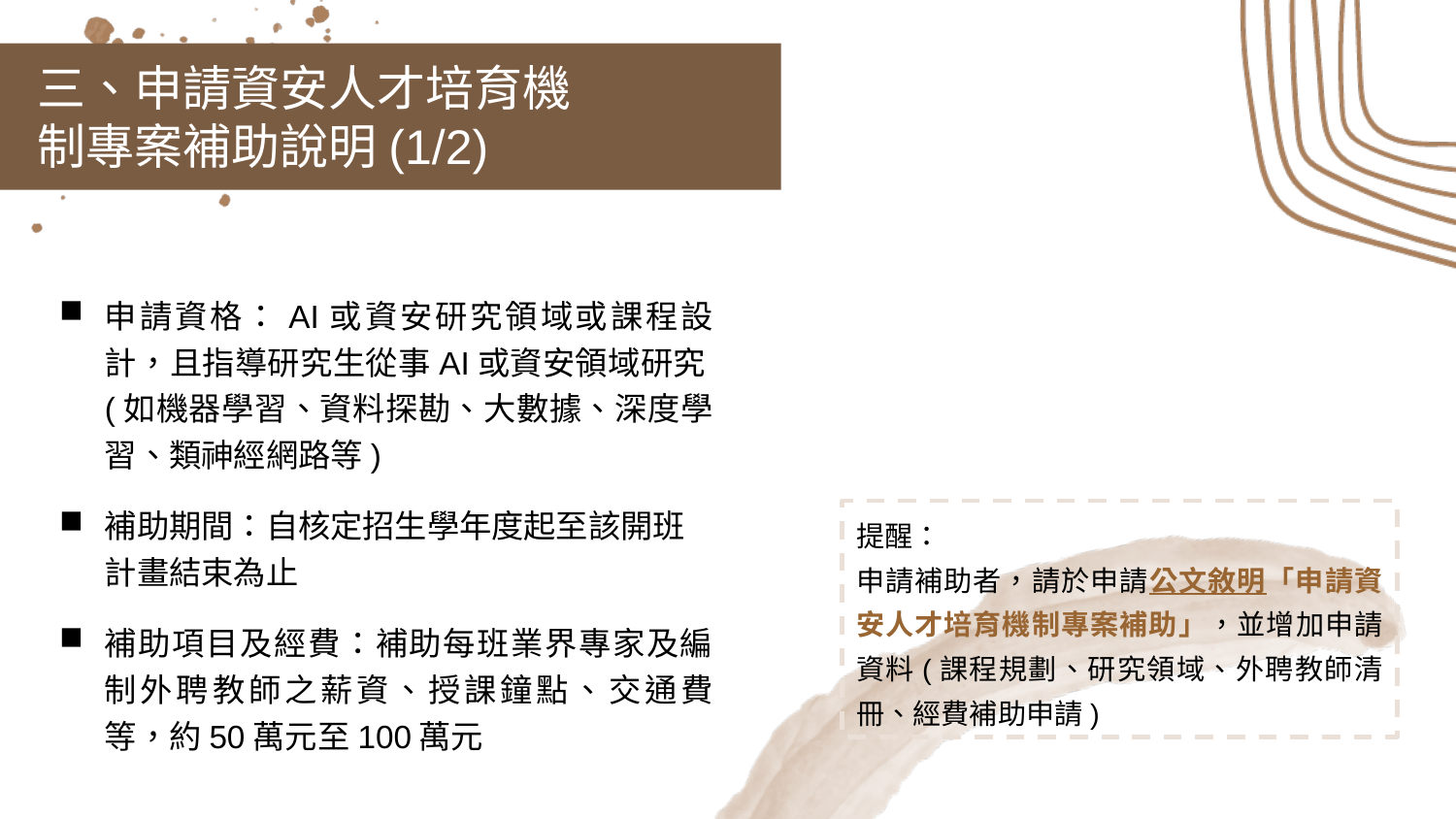

三、申請資安人才培育機 制專案補助說明(1/2)
申請資格：AI或資安研究領域或課程設計，且指導研究生從事AI或資安領域研究(如機器學習、資料探勘、大數據、深度學習、類神經網路等)
補助期間：自核定招生學年度起至該開班計畫結束為止
補助項目及經費：補助每班業界專家及編制外聘教師之薪資、授課鐘點、交通費等，約50萬元至100萬元
提醒：
申請補助者，請於申請公文敘明「申請資安人才培育機制專案補助」，並增加申請資料(課程規劃、研究領域、外聘教師清冊、經費補助申請)